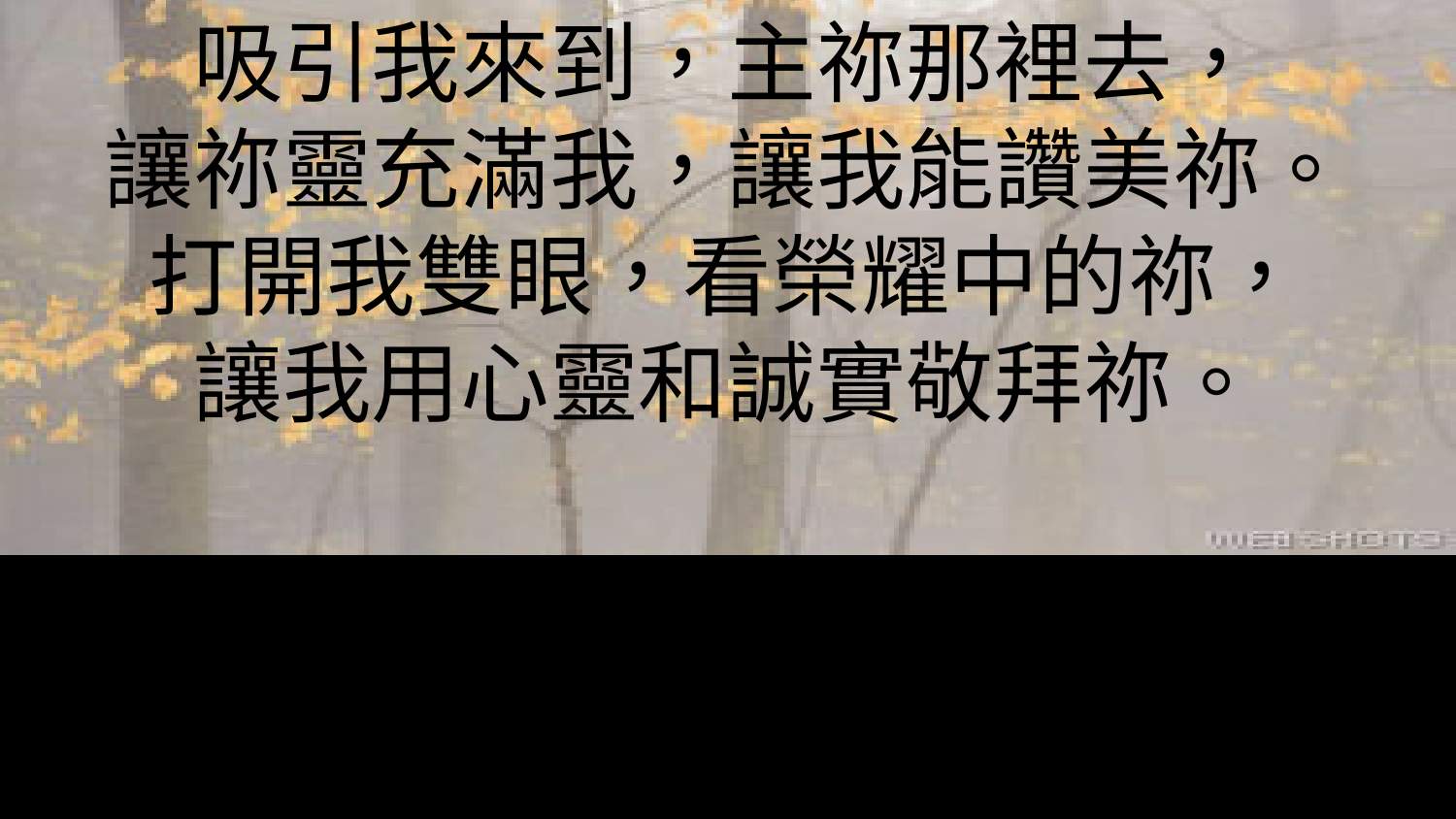

吸引我來到，主祢那裡去，
讓祢靈充滿我，讓我能讚美祢。
打開我雙眼，看榮耀中的祢，
讓我用心靈和誠實敬拜祢。